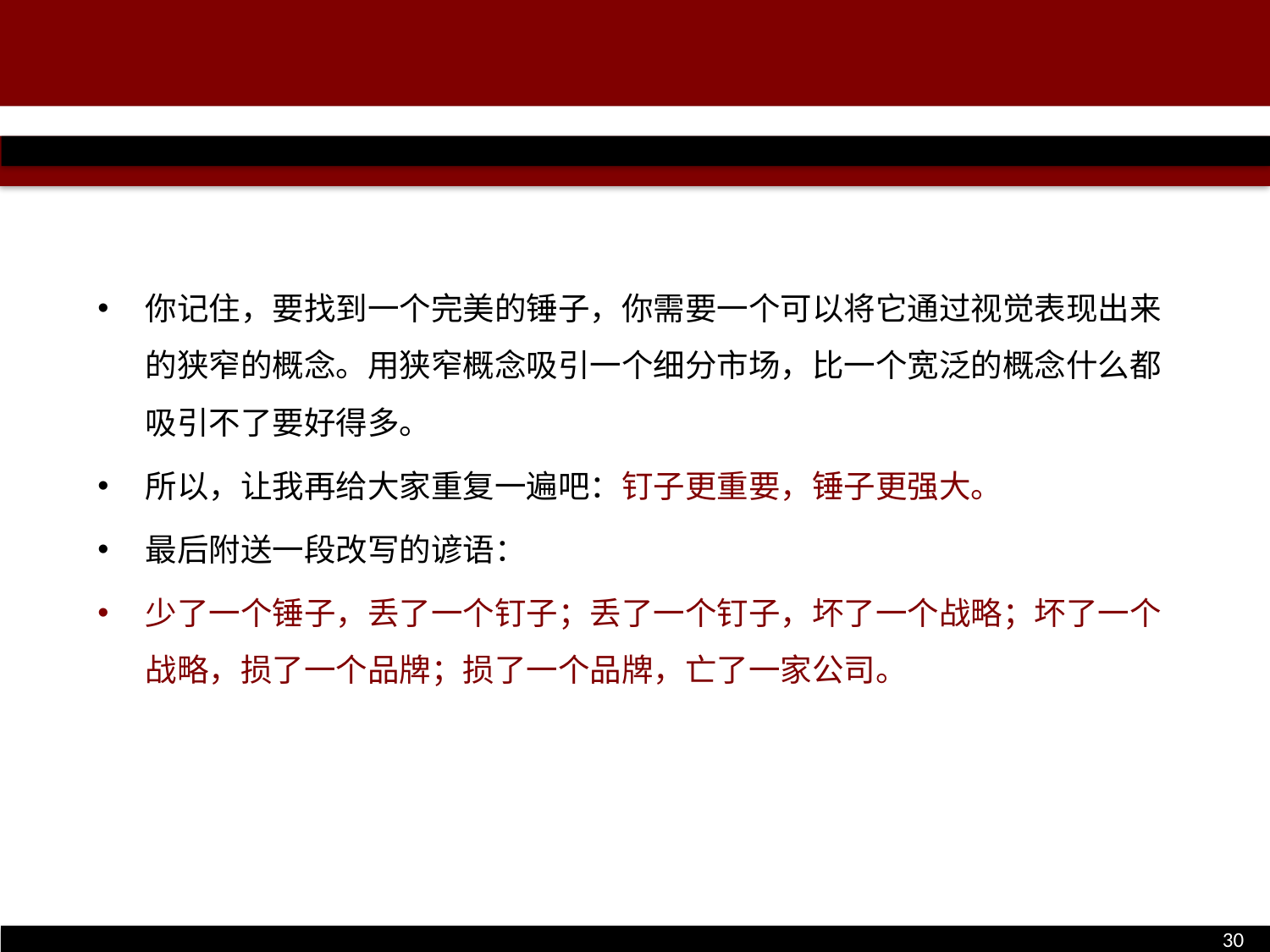

你记住，要找到一个完美的锤子，你需要一个可以将它通过视觉表现出来的狭窄的概念。用狭窄概念吸引一个细分市场，比一个宽泛的概念什么都吸引不了要好得多。
所以，让我再给大家重复一遍吧：钉子更重要，锤子更强大。
最后附送一段改写的谚语：
少了一个锤子，丢了一个钉子；丢了一个钉子，坏了一个战略；坏了一个战略，损了一个品牌；损了一个品牌，亡了一家公司。